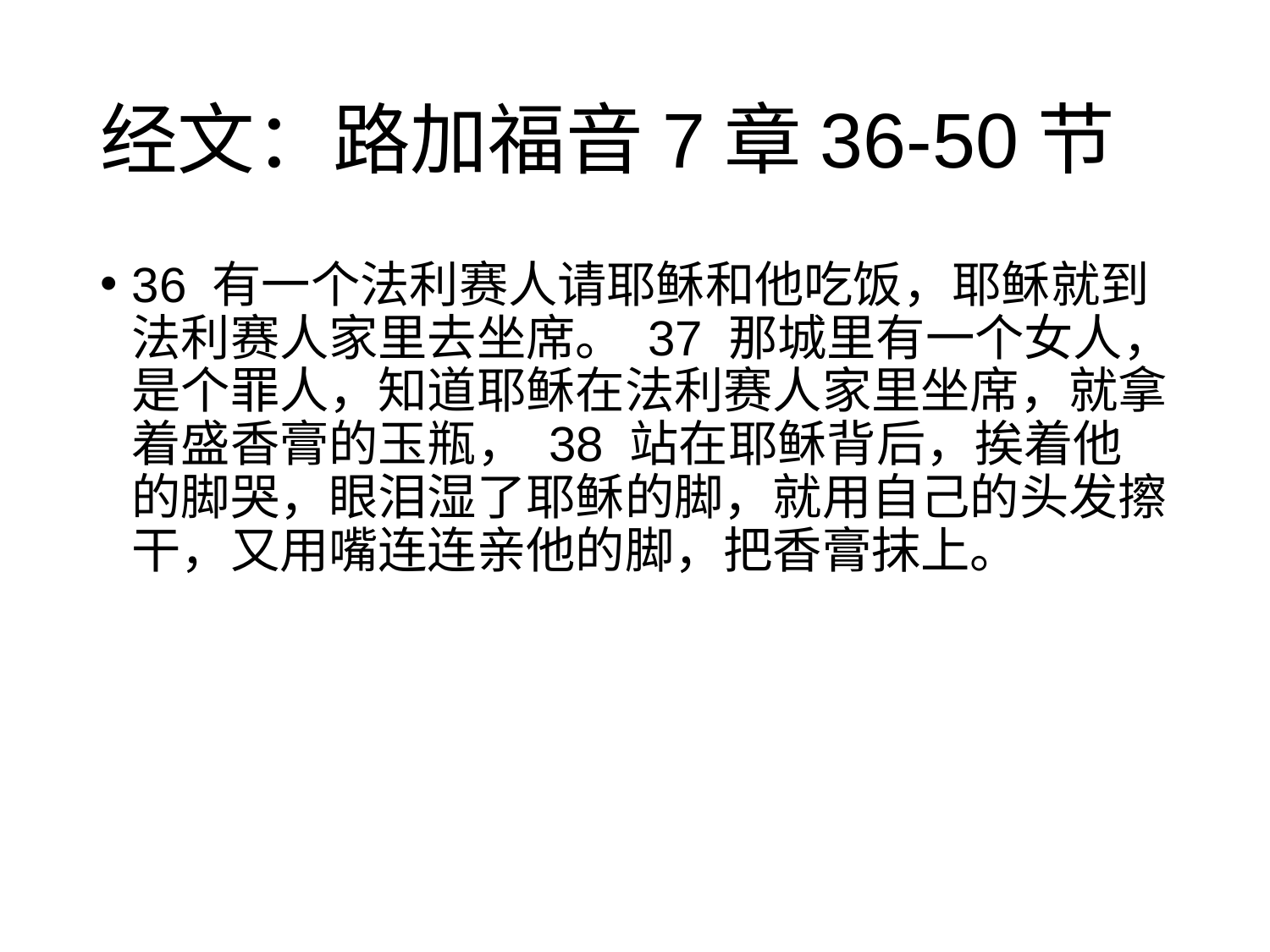

# 经文：路加福音7章36-50节
36 有一个法利赛人请耶稣和他吃饭，耶稣就到法利赛人家里去坐席。 37 那城里有一个女人，是个罪人，知道耶稣在法利赛人家里坐席，就拿着盛香膏的玉瓶， 38 站在耶稣背后，挨着他的脚哭，眼泪湿了耶稣的脚，就用自己的头发擦干，又用嘴连连亲他的脚，把香膏抹上。